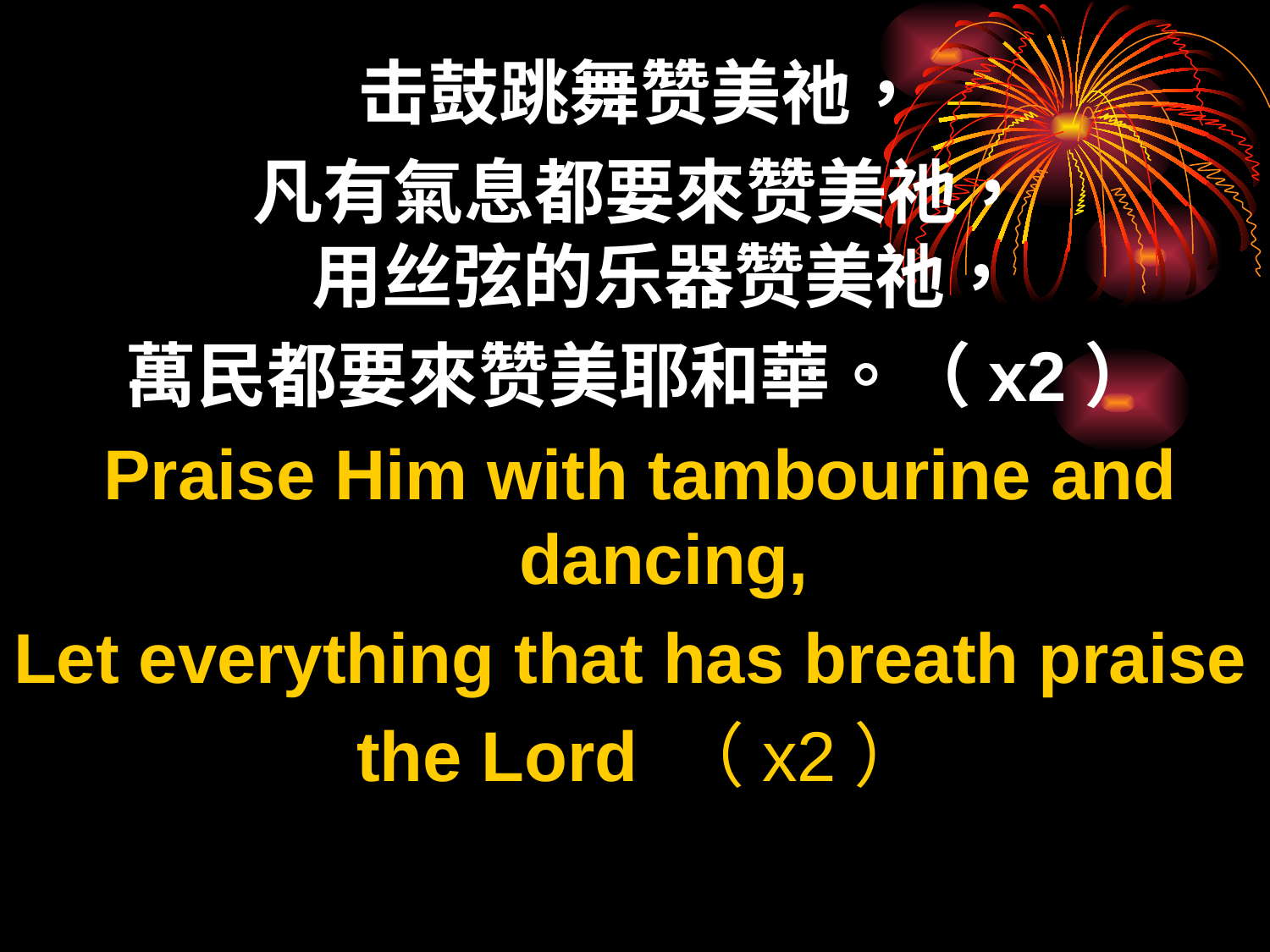

击鼓跳舞赞美祂，
凡有氣息都要來赞美祂，
用丝弦的乐器赞美祂，
萬民都要來赞美耶和華。（x2）
Praise Him with tambourine and dancing,
Let everything that has breath praise
the Lord （x2）